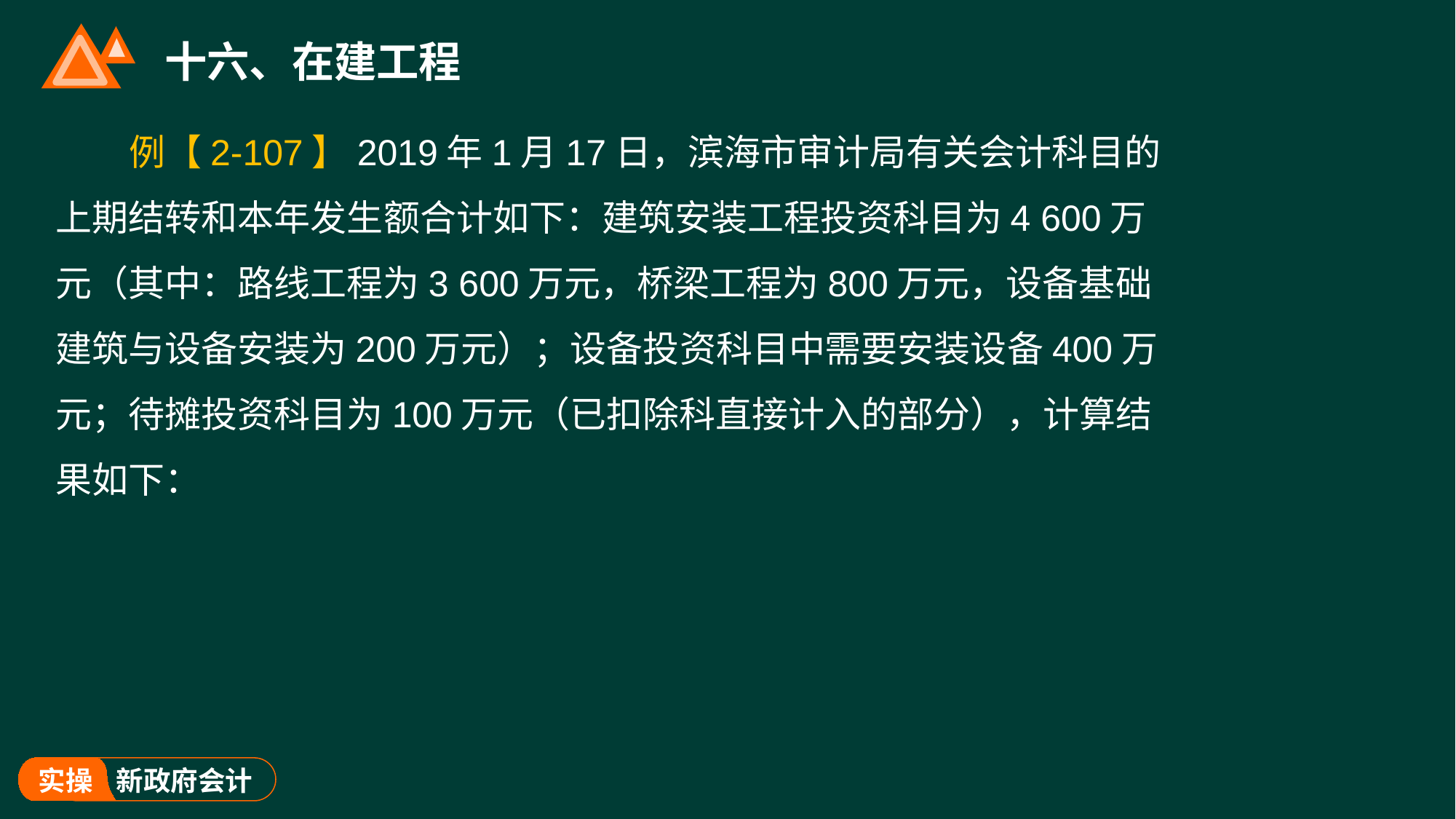

# 十六、在建工程
例【2-107】2019年1月17日，滨海市审计局有关会计科目的上期结转和本年发生额合计如下：建筑安装工程投资科目为4 600万元（其中：路线工程为3 600万元，桥梁工程为800万元，设备基础建筑与设备安装为200万元）；设备投资科目中需要安装设备400万元；待摊投资科目为100万元（已扣除科直接计入的部分），计算结果如下：